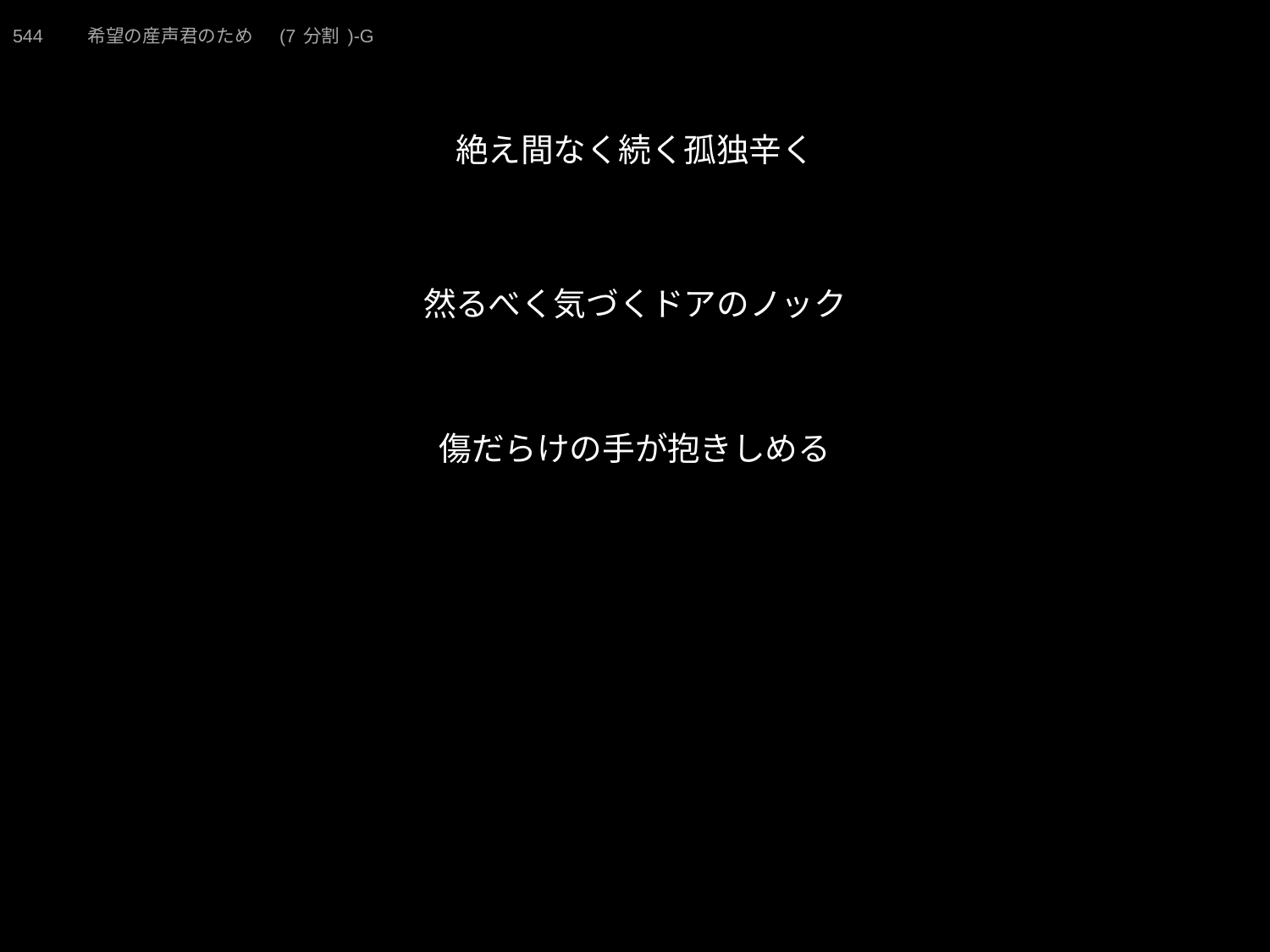

きぼうのうぶごえきみのため
★W
544　　希望の産声君のため　(7分割)-G
★４
絶え間なく続く孤独辛く

然るべく気づくドアのノック
傷だらけの手が抱きしめる